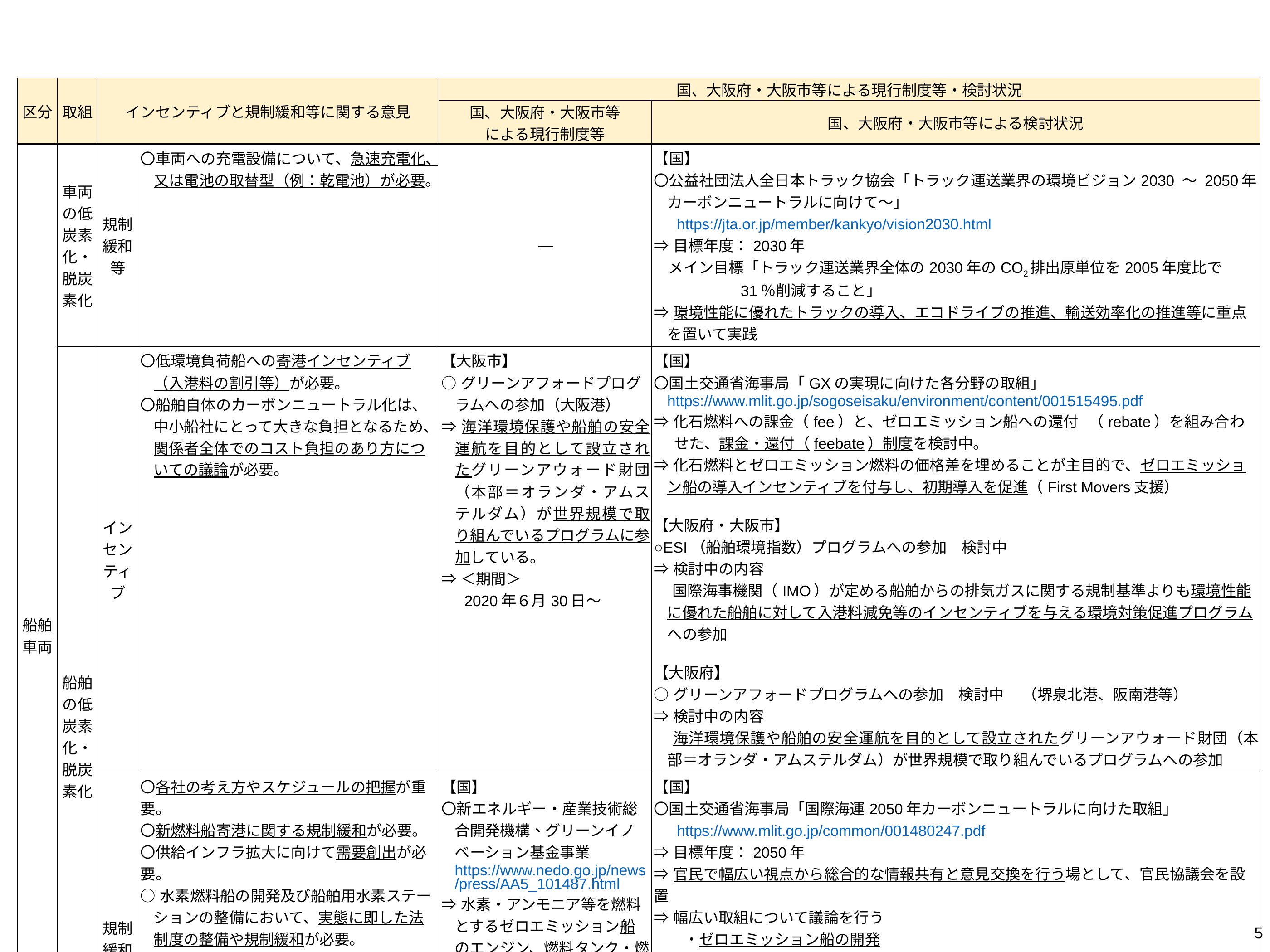

| 区分 | 取組 | インセンティブと規制緩和等に関する意見 |  | 国、大阪府・大阪市等による現行制度等・検討状況 |  |
| --- | --- | --- | --- | --- | --- |
|  |  |  |  | 国、大阪府・大阪市等 による現行制度等 | 国、大阪府・大阪市等による検討状況 |
| 船舶車両 | 車両の低炭素化・ 脱炭素化 | 規制緩和等 | 〇車両への充電設備について、急速充電化、又は電池の取替型（例：乾電池）が必要。 | — | 【国】 〇公益社団法人全日本トラック協会「トラック運送業界の環境ビジョン2030 ～ 2050年カーボンニュートラルに向けて～」 　 https://jta.or.jp/member/kankyo/vision2030.html ⇒目標年度：2030年 メイン目標「トラック運送業界全体の2030年のCO2排出原単位を2005年度比で31％削減すること」 ⇒環境性能に優れたトラックの導入、エコドライブの推進、輸送効率化の推進等に重点を置いて実践 |
|  | 船舶の低炭素化・脱炭素化 | インセンティブ | 〇低環境負荷船への寄港インセンティブ（入港料の割引等）が必要。 〇船舶自体のカーボンニュートラル化は、中小船社にとって大きな負担となるため、関係者全体でのコスト負担のあり方についての議論が必要。 | 【大阪市】 ○グリーンアフォードプログラムへの参加（大阪港） ⇒海洋環境保護や船舶の安全運航を目的として設立されたグリーンアウォード財団（本部＝オランダ・アムステルダム）が世界規模で取り組んでいるプログラムに参加している。 ⇒＜期間＞ 　 2020年６月30日～ | 【国】 〇国土交通省海事局「GXの実現に向けた各分野の取組」 https://www.mlit.go.jp/sogoseisaku/environment/content/001515495.pdf ⇒化石燃料への課金（fee）と、ゼロエミッション船への還付 （rebate）を組み合わせた、課金・還付（feebate）制度を検討中。 ⇒化石燃料とゼロエミッション燃料の価格差を埋めることが主目的で、ゼロエミッション船の導入インセンティブを付与し、初期導入を促進（First Movers支援） 【大阪府・大阪市】 ○ESI（船舶環境指数）プログラムへの参加　検討中 ⇒検討中の内容 　 国際海事機関（IMO）が定める船舶からの排気ガスに関する規制基準よりも環境性能に優れた船舶に対して入港料減免等のインセンティブを与える環境対策促進プログラムへの参加 【大阪府】 ○グリーンアフォードプログラムへの参加　検討中　 （堺泉北港、阪南港等） ⇒検討中の内容 　 海洋環境保護や船舶の安全運航を目的として設立されたグリーンアウォード財団（本部＝オランダ・アムステルダム）が世界規模で取り組んでいるプログラムへの参加 |
|  |  | 規制緩和等 | 〇各社の考え方やスケジュールの把握が重要。 〇新燃料船寄港に関する規制緩和が必要。 〇供給インフラ拡大に向けて需要創出が必要。 ○水素燃料船の開発及び船舶用水素ステーションの整備において、実態に即した法制度の整備や規制緩和が必要。 ○船舶の今後の方向性の検討のためには、研究開発や社会実装の動向だけでなく、港湾計画の見通しが立っていることが必要。 〇一般高圧ガス保安法第７条の３は船舶やトレーラー等には適用されないため、水素ステーションの運用管理に約３人常駐が必要等の課題がある。 | 【国】 〇新エネルギー・産業技術総合開発機構、グリーンイノベーション基金事業 https://www.nedo.go.jp/news/press/AA5\_101487.html ⇒水素・アンモニア等を燃料とするゼロエミッション船のエンジン、燃料タンク・燃料供給システム等の開発・実証 ⇒＜期間＞2021～2030年度 | 【国】 〇国土交通省海事局「国際海運2050年カーボンニュートラルに向けた取組」 　 https://www.mlit.go.jp/common/001480247.pdf ⇒目標年度：2050年 ⇒官民で幅広い視点から総合的な情報共有と意見交換を行う場として、官民協議会を設置 ⇒幅広い取組について議論を行う 　　・ゼロエミッション船の開発 　　・IMOにおける国際議論の主導 　　・海事産業等の低・脱炭素化に向けた投資の拡大 　　・LNG、水素、アンモニア等を燃料とするガス燃料船の船員の確保・育成　等 |
5